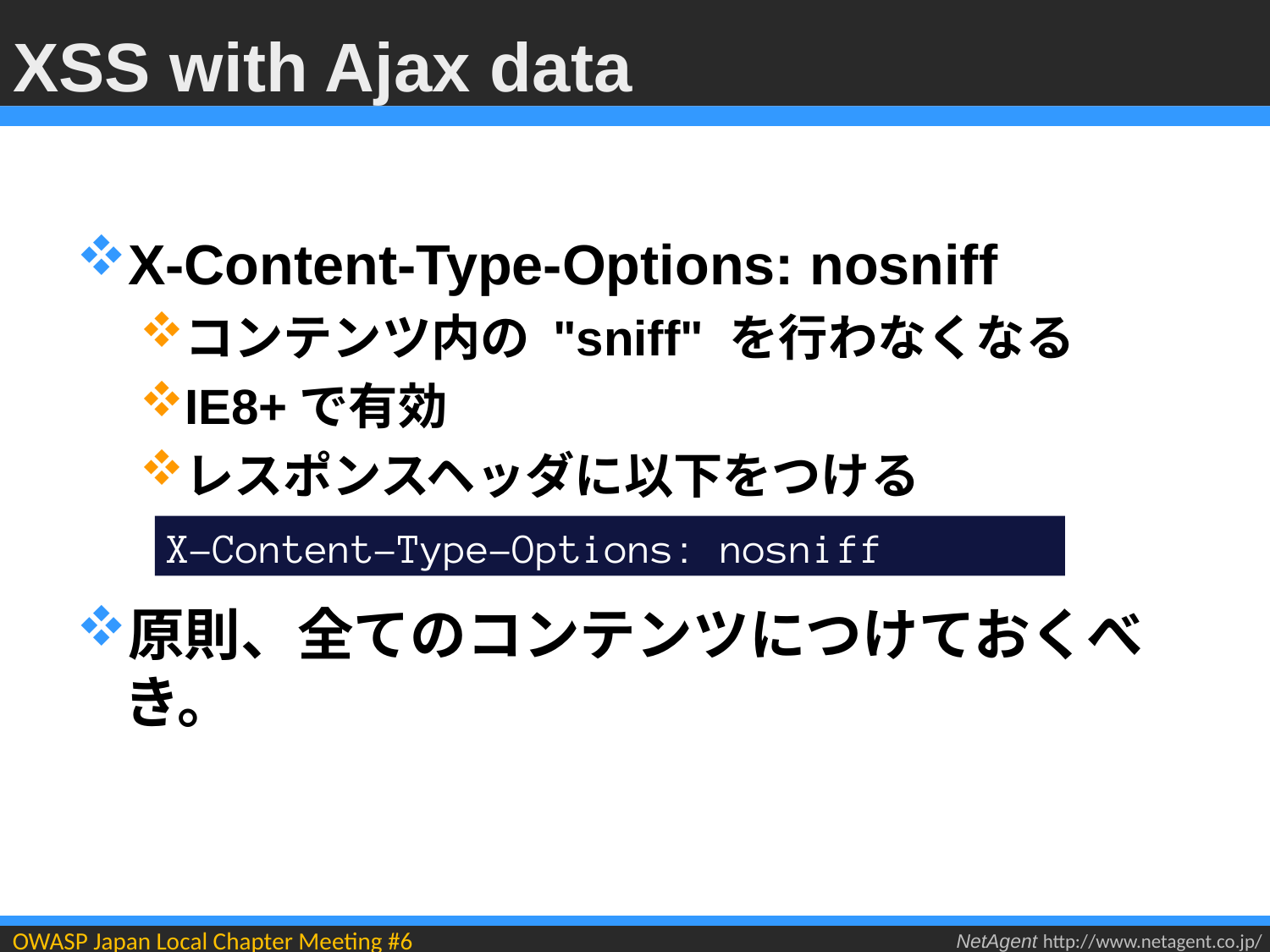

# XSS with Ajax data
X-Content-Type-Options: nosniff
コンテンツ内の "sniff" を行わなくなる
IE8+で有効
レスポンスヘッダに以下をつける

原則、全てのコンテンツにつけておくべき。
X-Content-Type-Options: nosniff